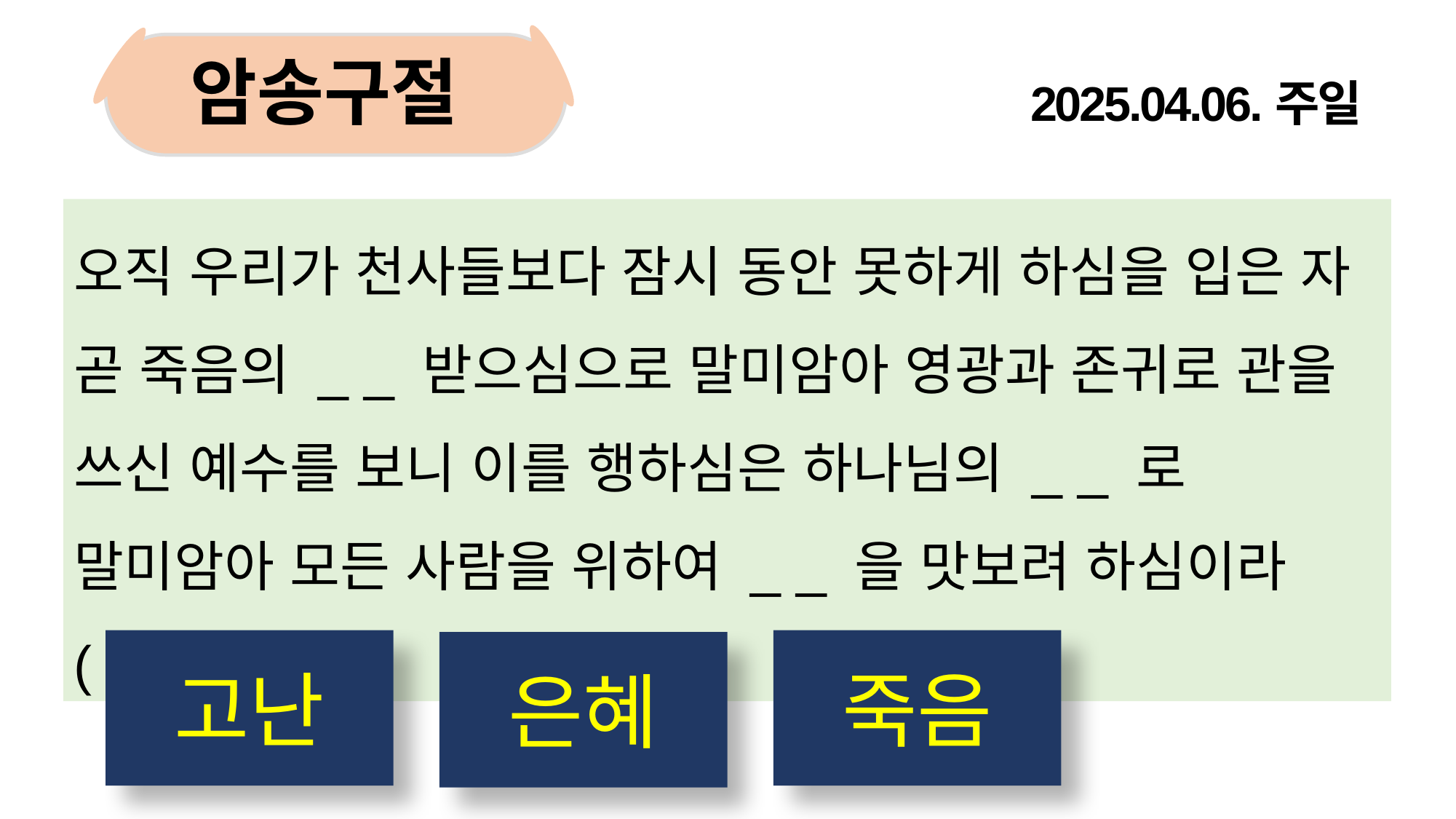

암송구절
2025.04.06.주일
오직 우리가 천사들보다 잠시 동안 못하게 하심을 입은 자 곧 죽음의 _ _ 받으심으로 말미암아 영광과 존귀로 관을 쓰신 예수를 보니 이를 행하심은 하나님의 _ _ 로 말미암아 모든 사람을 위하여 _ _ 을 맛보려 하심이라(히2:9)

고난
죽음
은혜